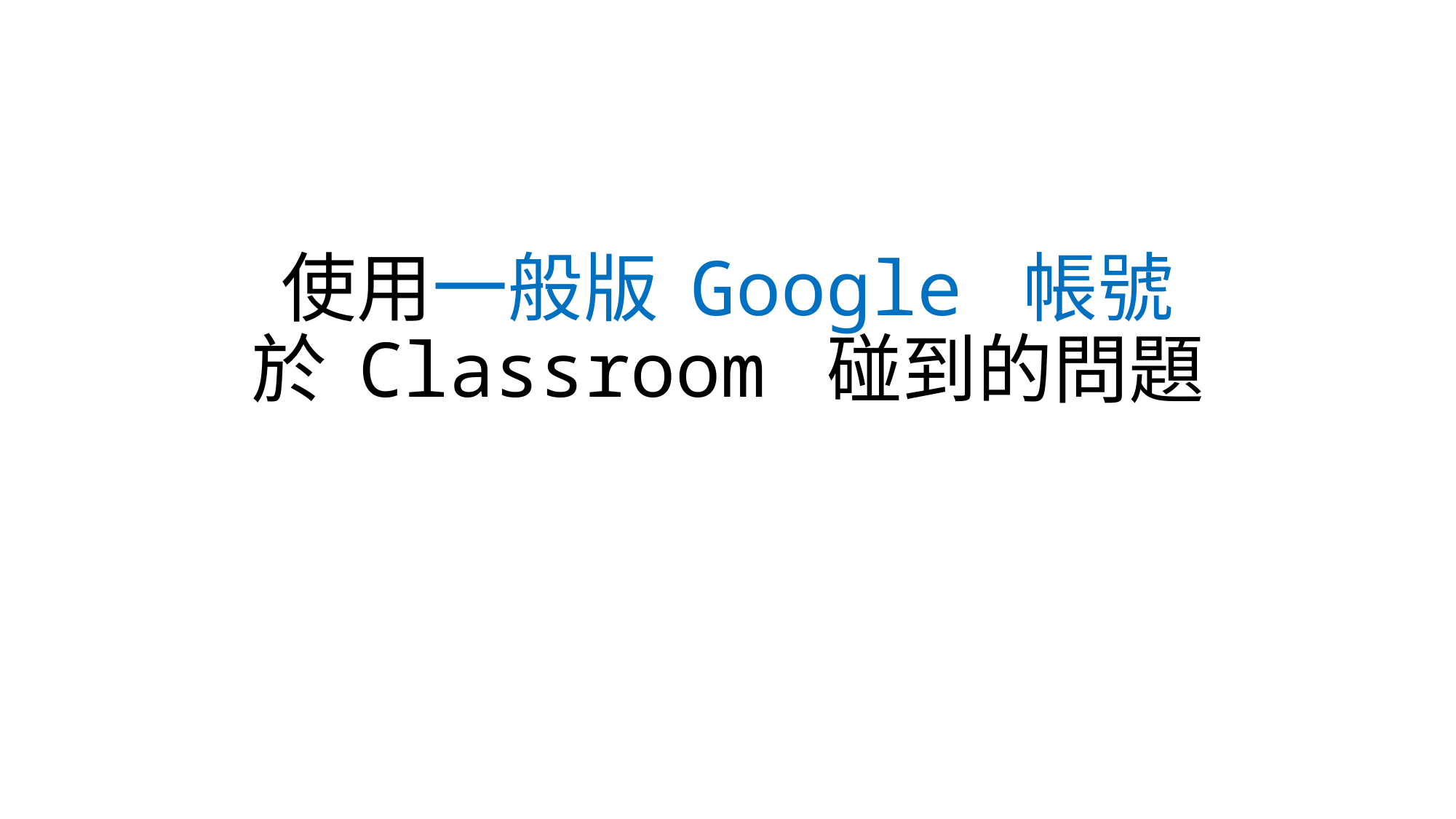

# 使用一般版 Google 帳號 於 Classroom 碰到的問題